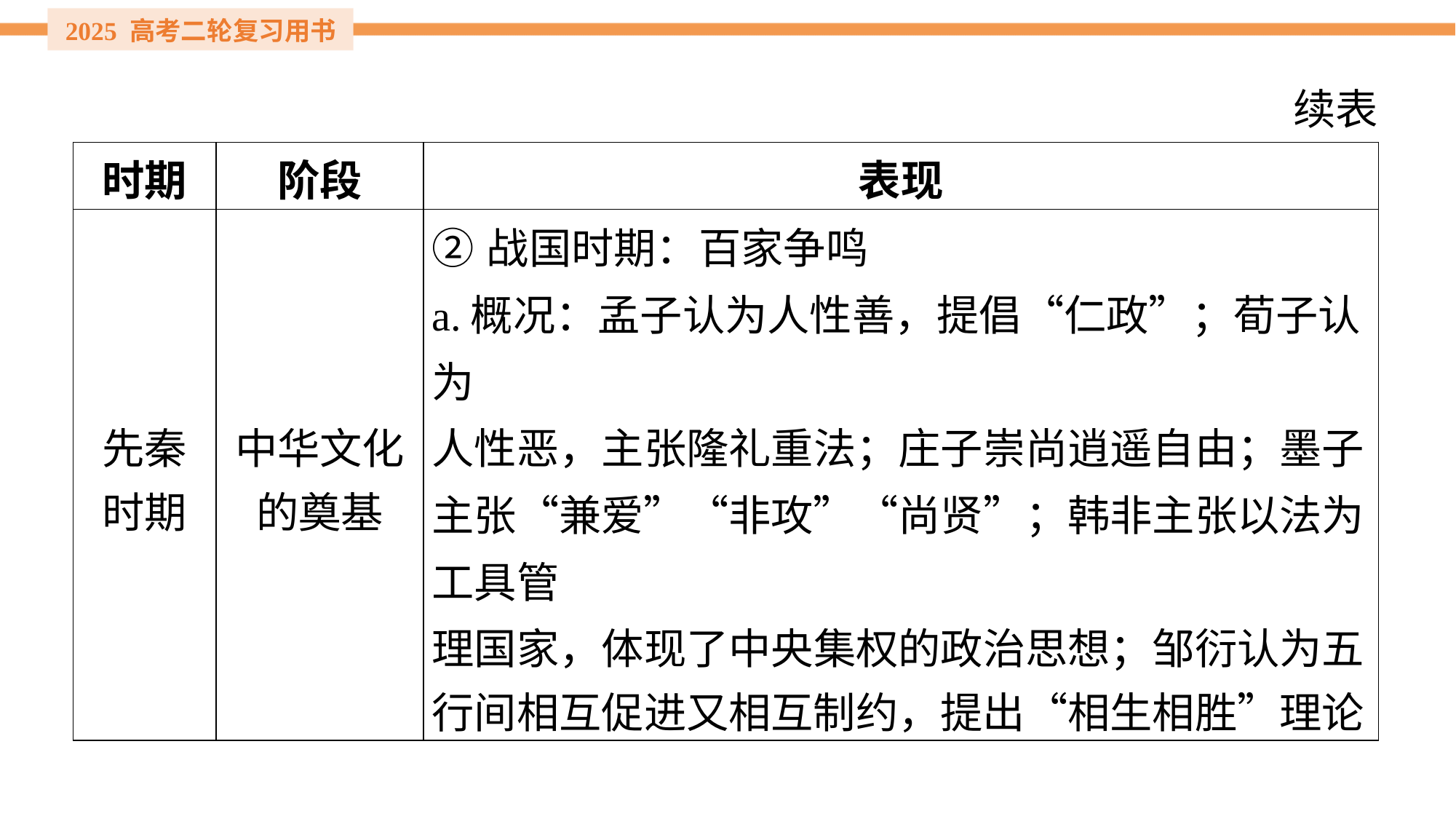

续表
| 时期 | 阶段 | 表现 |
| --- | --- | --- |
| 先秦 时期 | 中华文化 的奠基 | ②战国时期：百家争鸣 a.概况：孟子认为人性善，提倡“仁政”；荀子认为 人性恶，主张隆礼重法；庄子崇尚逍遥自由；墨子 主张“兼爱”“非攻”“尚贤”；韩非主张以法为工具管 理国家，体现了中央集权的政治思想；邹衍认为五 行间相互促进又相互制约，提出“相生相胜”理论 |